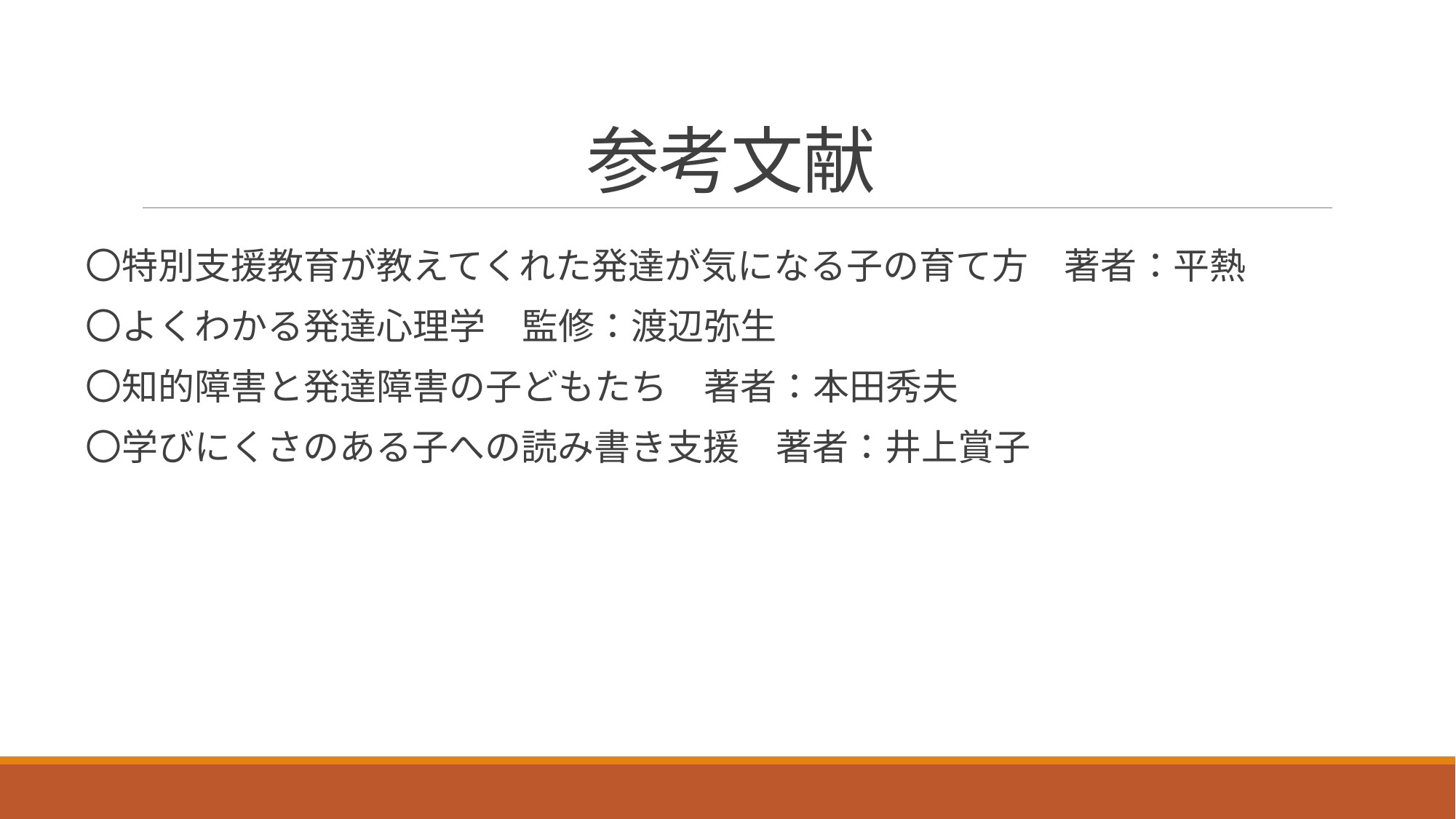

# 参考文献
〇特別支援教育が教えてくれた発達が気になる子の育て方　著者：平熱
〇よくわかる発達心理学　監修：渡辺弥生
〇知的障害と発達障害の子どもたち　著者：本田秀夫
〇学びにくさのある子への読み書き支援　著者：井上賞子